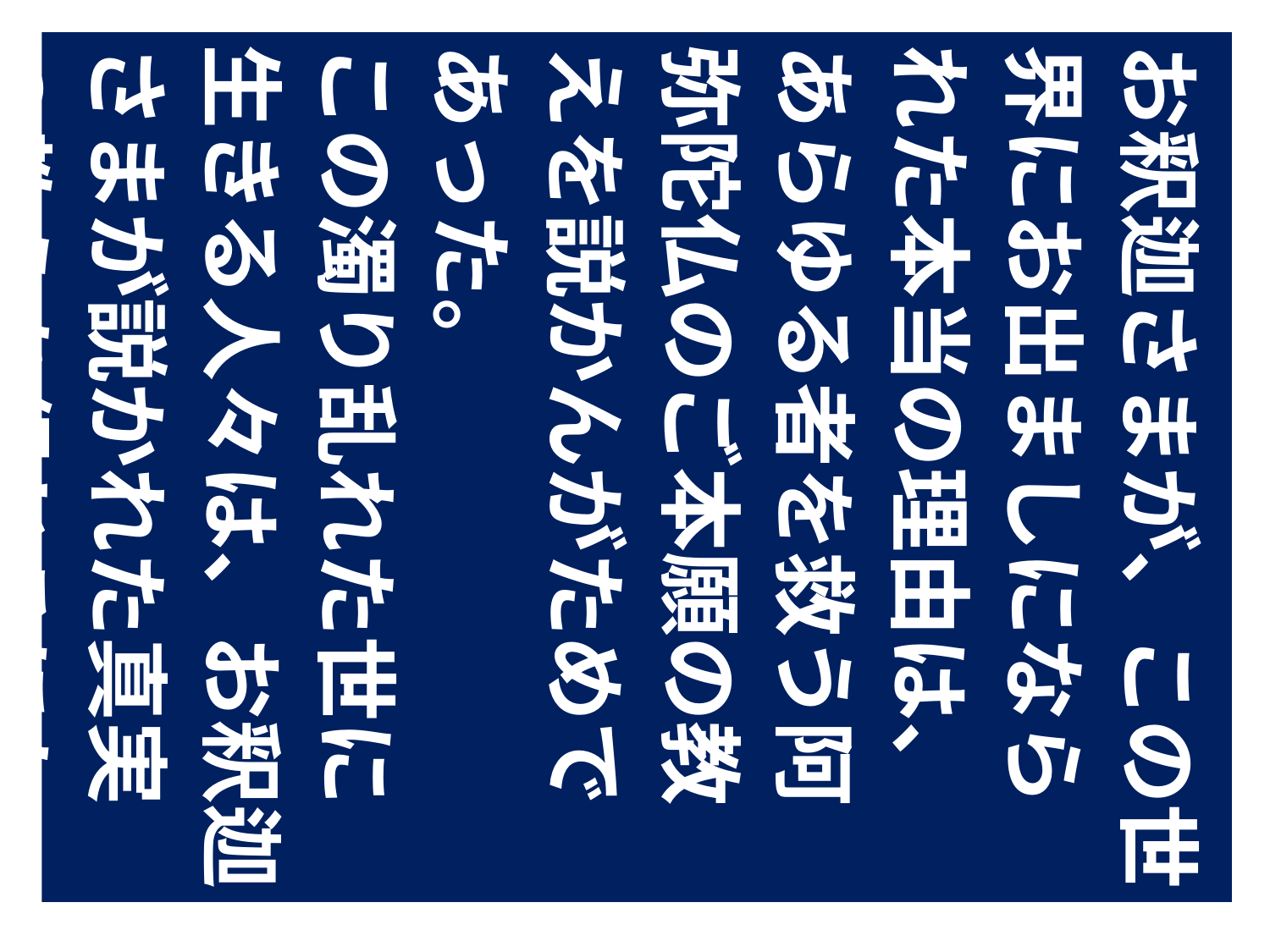

お釈迦さまが、この世界にお出ましになられた本当の理由は、あらゆる者を救う阿弥陀仏のご本願の教えを説かんがためであった。
この濁り乱れた世に生きる人々は、お釈迦さまが説かれた真実の教えを信じるほかない。